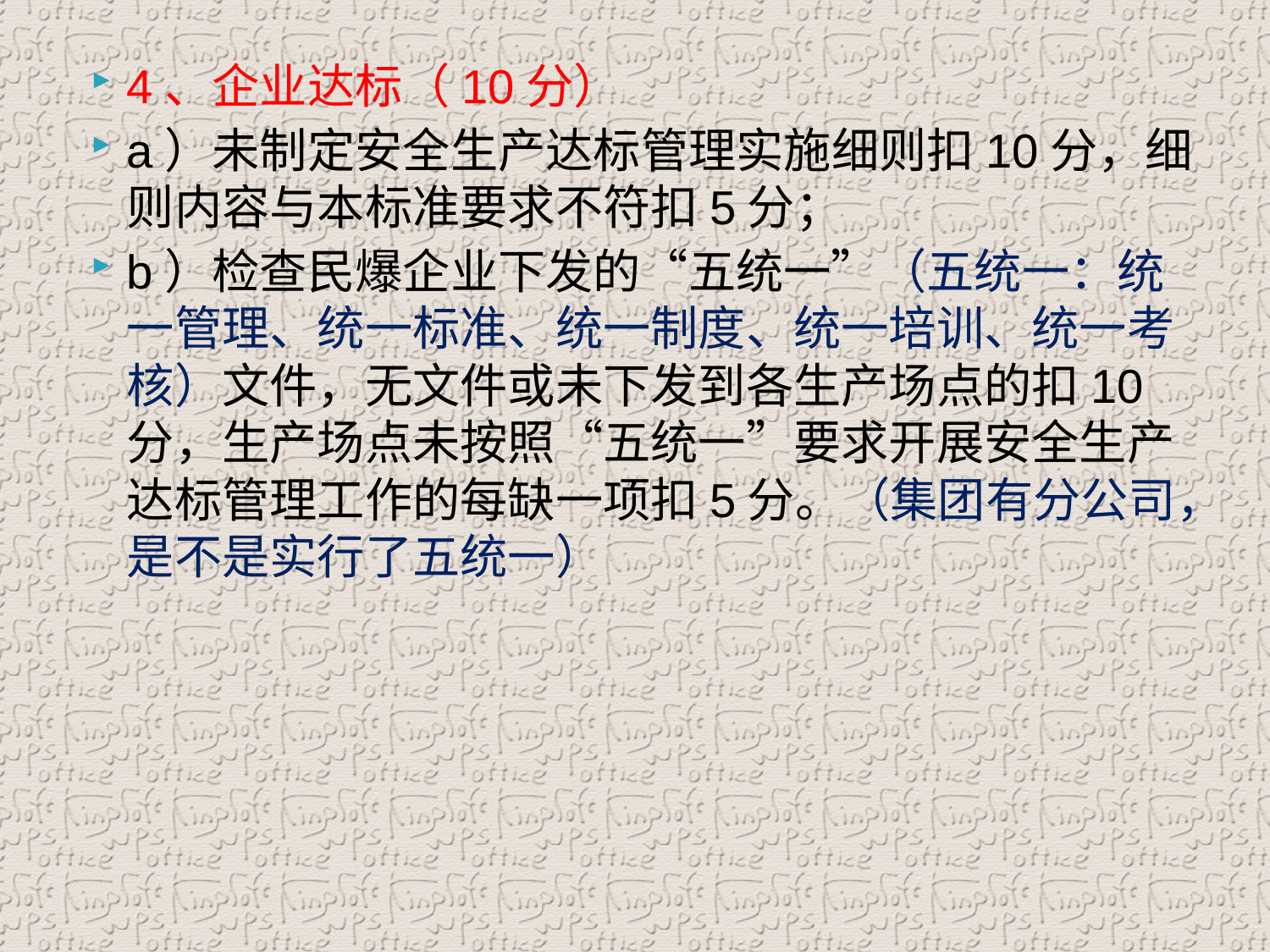

4、企业达标（10分）
a）未制定安全生产达标管理实施细则扣10分，细则内容与本标准要求不符扣5分；
b）检查民爆企业下发的“五统一”（五统一：统一管理、统一标准、统一制度、统一培训、统一考核）文件，无文件或未下发到各生产场点的扣10分，生产场点未按照“五统一”要求开展安全生产达标管理工作的每缺一项扣5分。（集团有分公司，是不是实行了五统一）